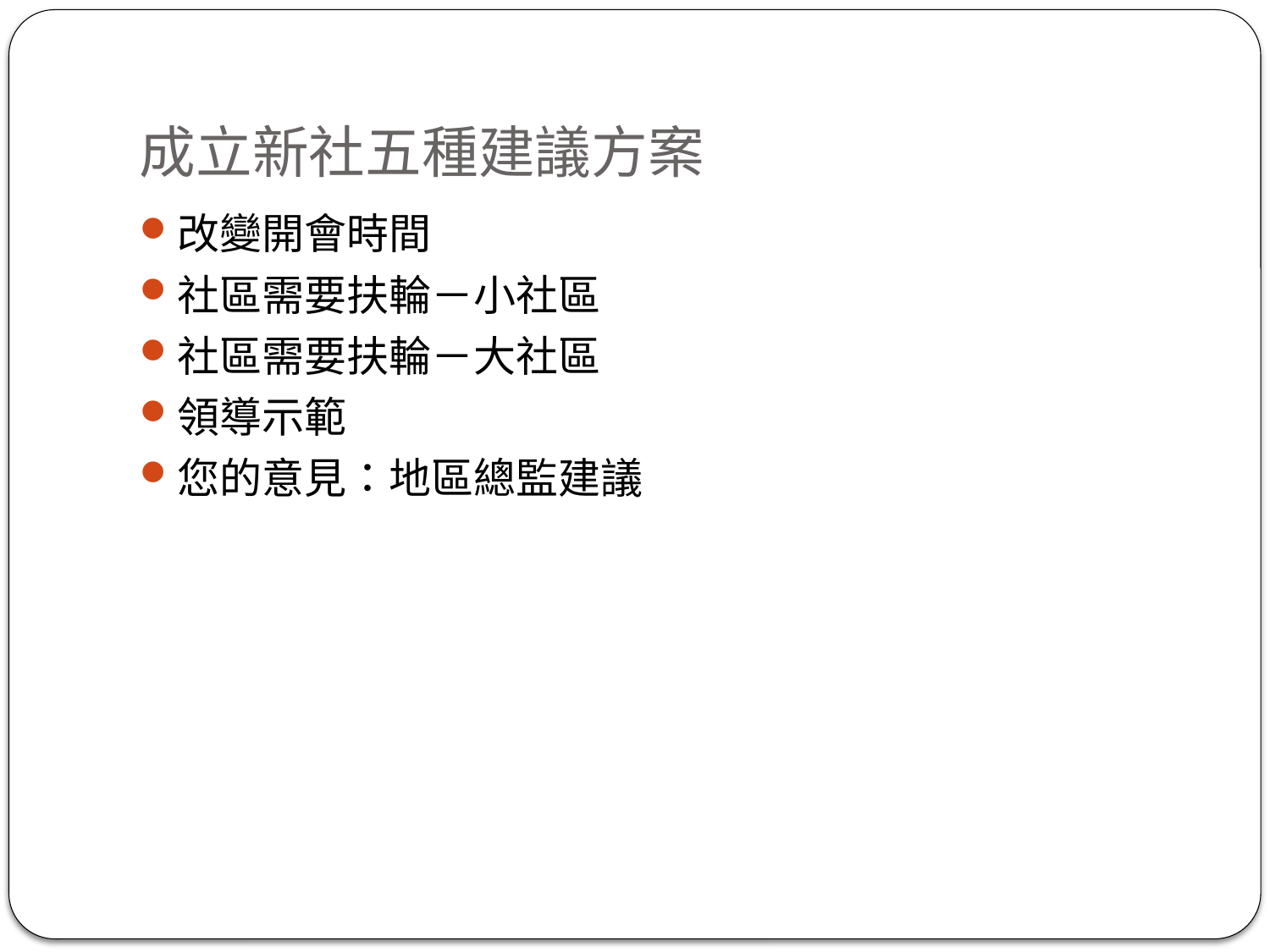

# 成立新社五種建議方案
改變開會時間
社區需要扶輪－小社區
社區需要扶輪－大社區
領導示範
您的意見：地區總監建議